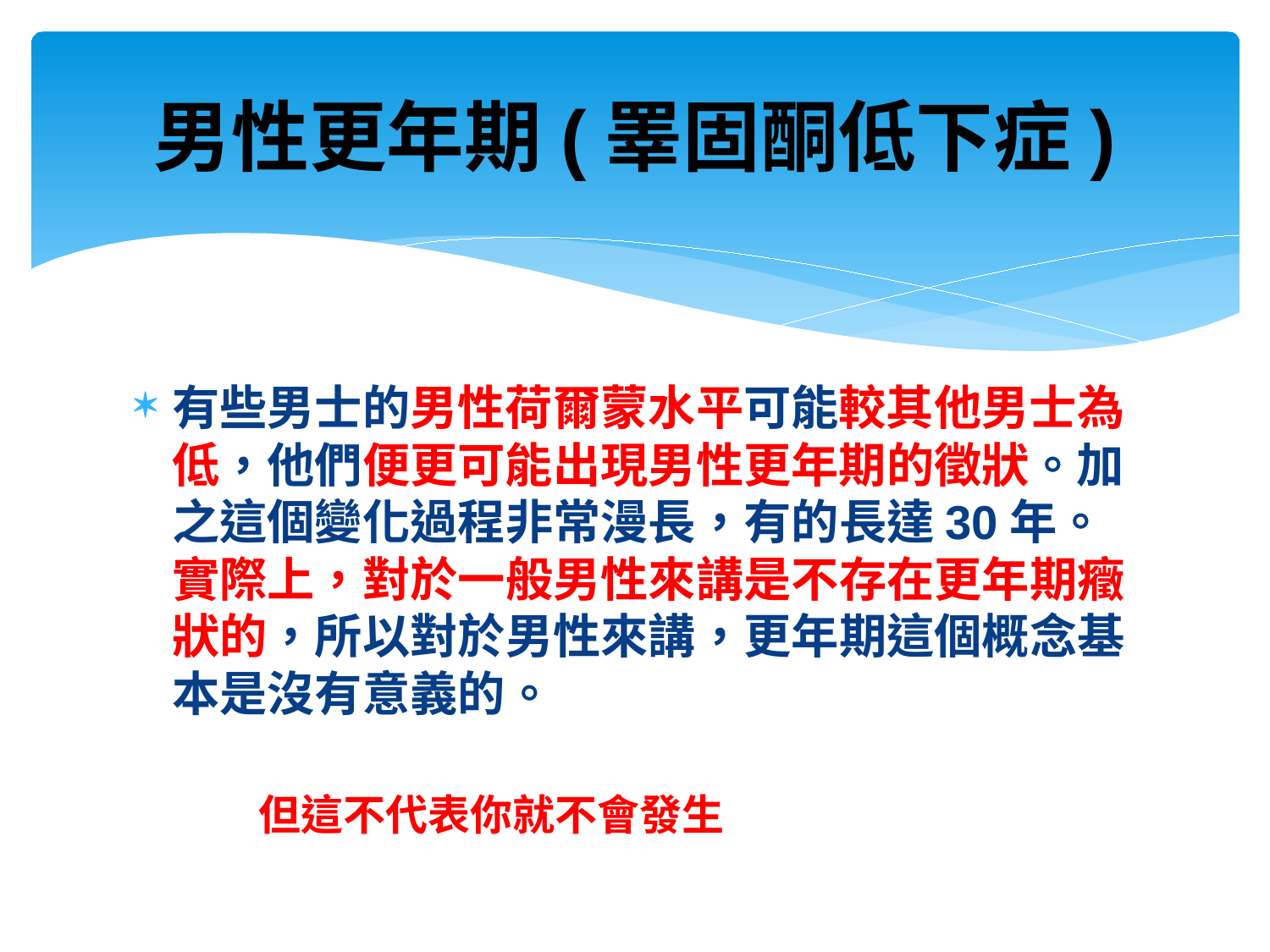

# 男性更年期(睪固酮低下症)
有些男士的男性荷爾蒙水平可能較其他男士為低，他們便更可能出現男性更年期的徵狀。加之這個變化過程非常漫長，有的長達30年。實際上，對於一般男性來講是不存在更年期癥狀的，所以對於男性來講，更年期這個概念基本是沒有意義的。

            但這不代表你就不會發生